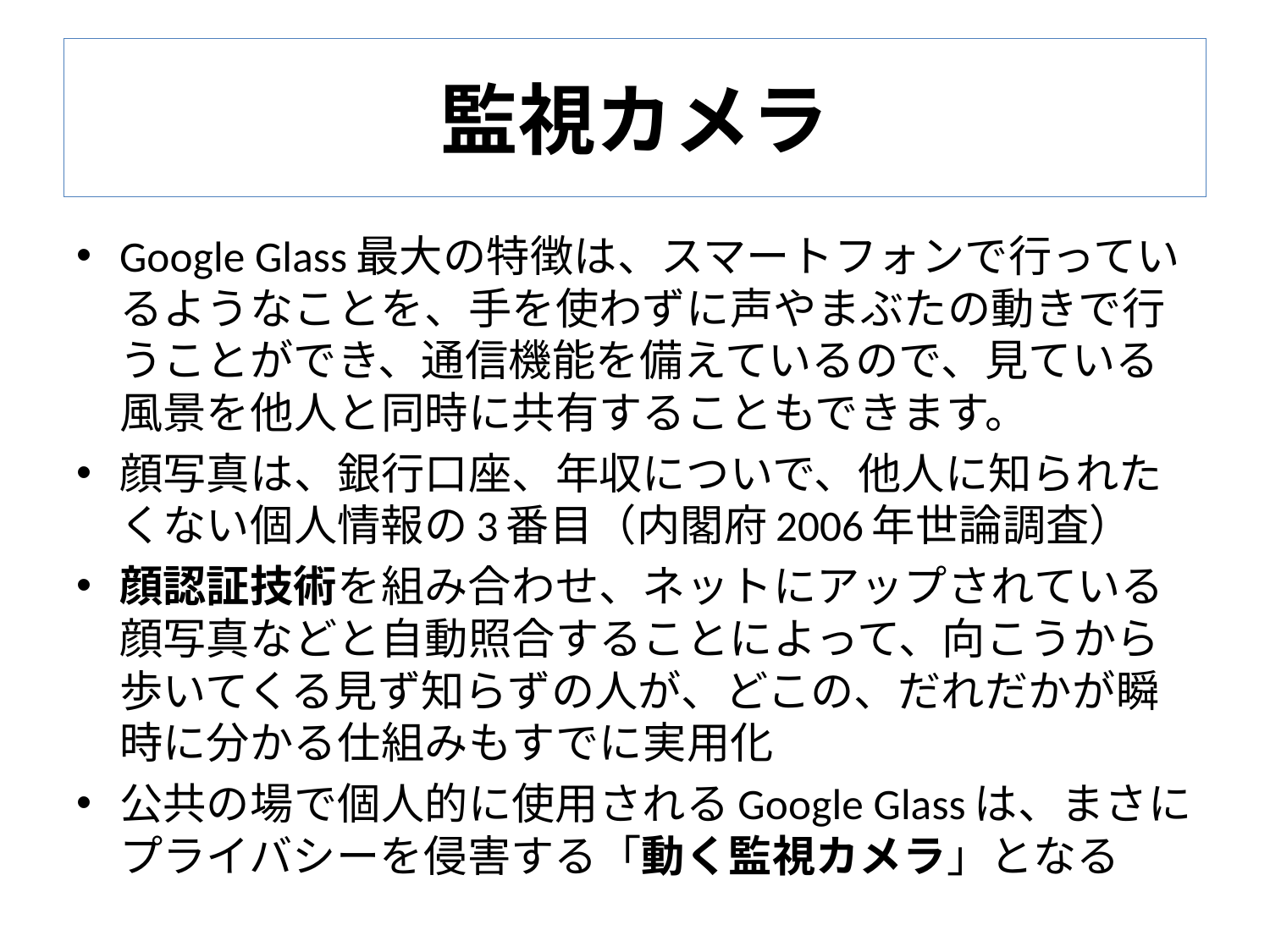

# 監視カメラ
Google Glass最大の特徴は、スマートフォンで行っているようなことを、手を使わずに声やまぶたの動きで行うことができ、通信機能を備えているので、見ている風景を他人と同時に共有することもできます。
顔写真は、銀行口座、年収についで、他人に知られたくない個人情報の3番目（内閣府2006年世論調査）
顔認証技術を組み合わせ、ネットにアップされている顔写真などと自動照合することによって、向こうから歩いてくる見ず知らずの人が、どこの、だれだかが瞬時に分かる仕組みもすでに実用化
公共の場で個人的に使用されるGoogle Glassは、まさにプライバシーを侵害する「動く監視カメラ」となる